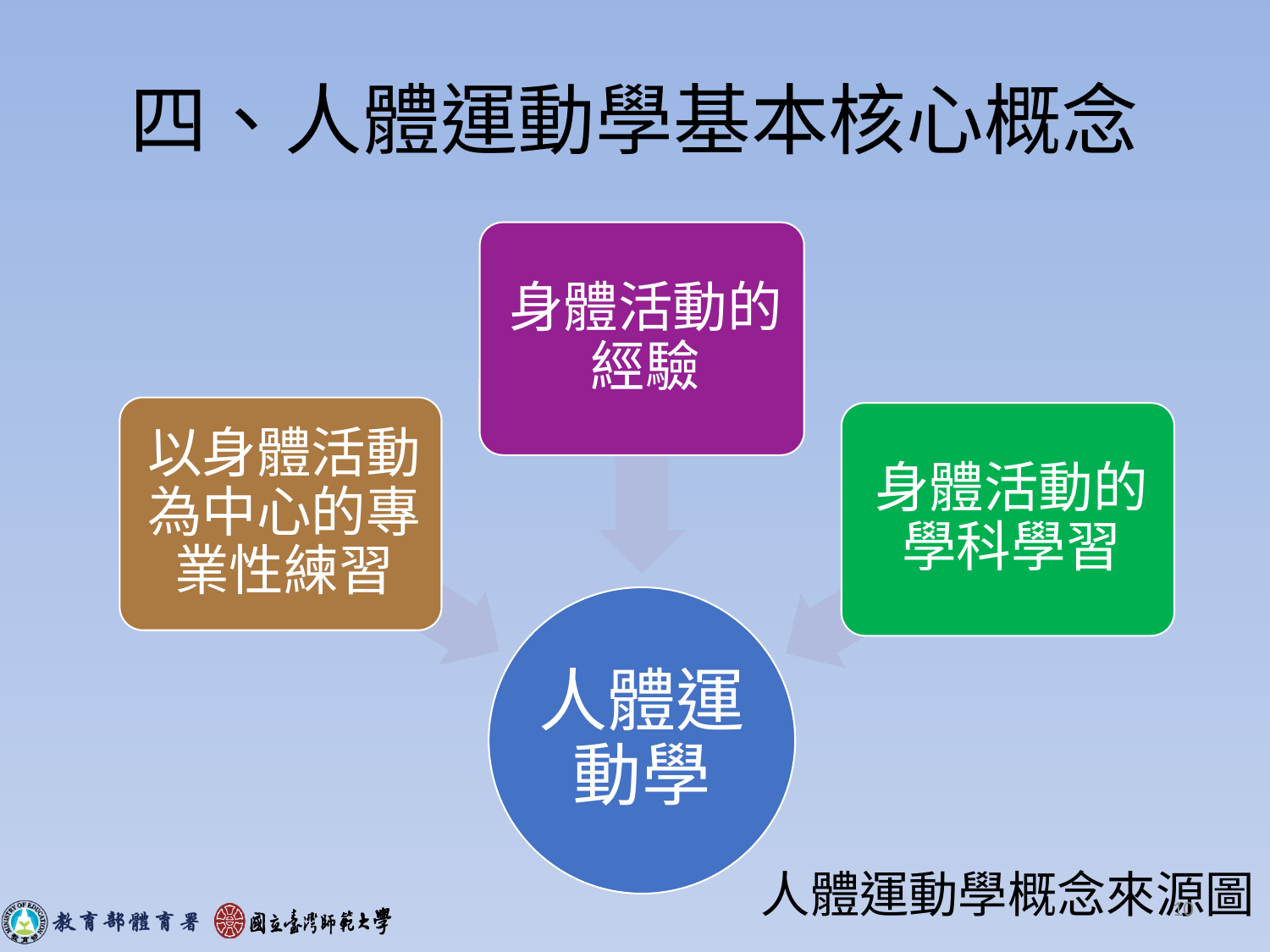

# 四、人體運動學基本核心概念
人體運動學
以身體活動為中心的專業性練習
身體活動的經驗
身體活動的學科學習
人體運動學概念來源圖
10